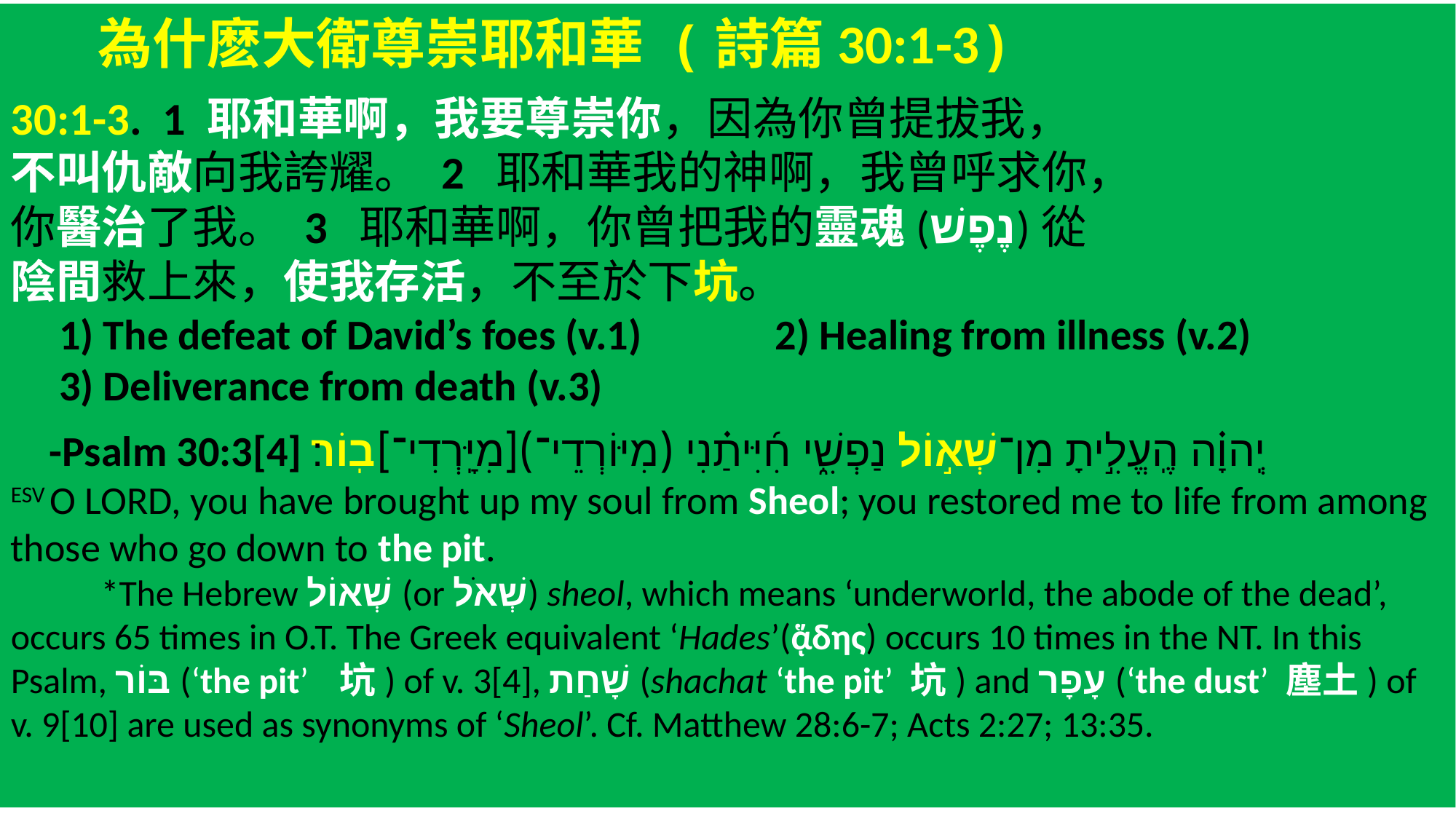

為什麽大衛尊崇耶和華 (詩篇30:1-3)

30:1-3.  1 耶和華啊，我要尊崇你，因為你曾提拔我，
不叫仇敵向我誇耀。 2  耶和華我的神啊，我曾呼求你，
你醫治了我。 3  耶和華啊，你曾把我的靈魂(נֶפֶשׁ)從
陰間救上來，使我存活，不至於下坑。
     1) The defeat of David’s foes (v.1)     	2) Healing from illness (v.2)
     3) Deliverance from death (v.3)

    -Psalm 30:3[4] יְֽהוָ֗ה הֶֽעֱלִ֣יתָ מִן־שְׁא֣וֹל נַפְשִׁ֑י חִ֜יִּיתַ֗נִי (מִיּוֹרְדֵי־)[מִיָּֽרְדִי־]בֽוֹר׃
ESV O LORD, you have brought up my soul from Sheol; you restored me to life from among those who go down to the pit.
           *The Hebrew שְׁאוֹל (or שְׁאֹל) sheol, which means ‘underworld, the abode of the dead’, occurs 65 times in O.T. The Greek equivalent ‘Hades’(ᾅδης) occurs 10 times in the NT. In this Psalm, בּוֹר (‘the pit’ 坑) of v. 3[4], שָׁחַת (shachat ‘the pit’ 坑) and עָפָר (‘the dust’ 塵土) of v. 9[10] are used as synonyms of ‘Sheol’. Cf. Matthew 28:6-7; Acts 2:27; 13:35.